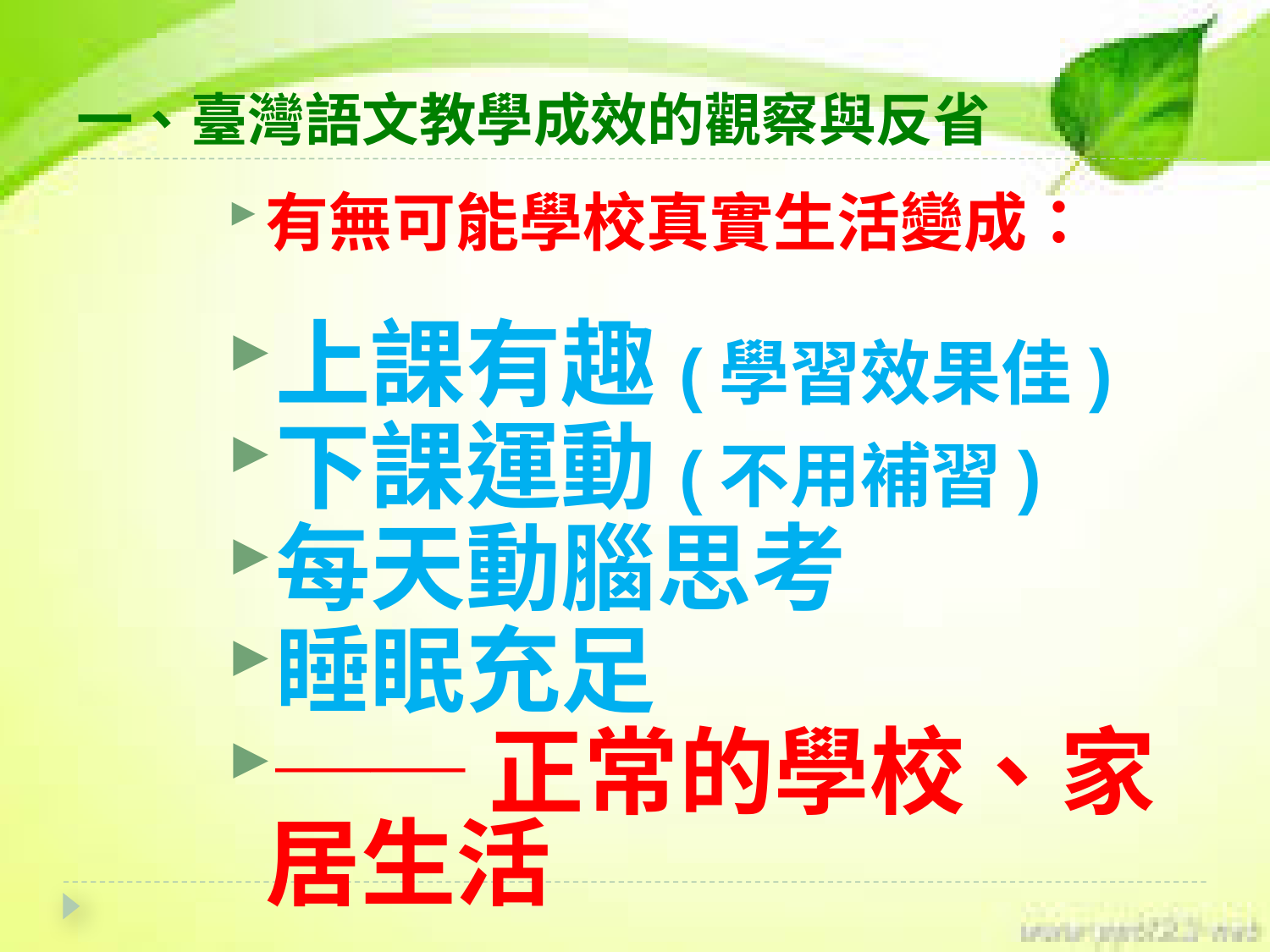

一、臺灣語文教學成效的觀察與反省
有無可能學校真實生活變成：

上課有趣(學習效果佳)
下課運動(不用補習)
每天動腦思考
睡眠充足
──正常的學校、家居生活